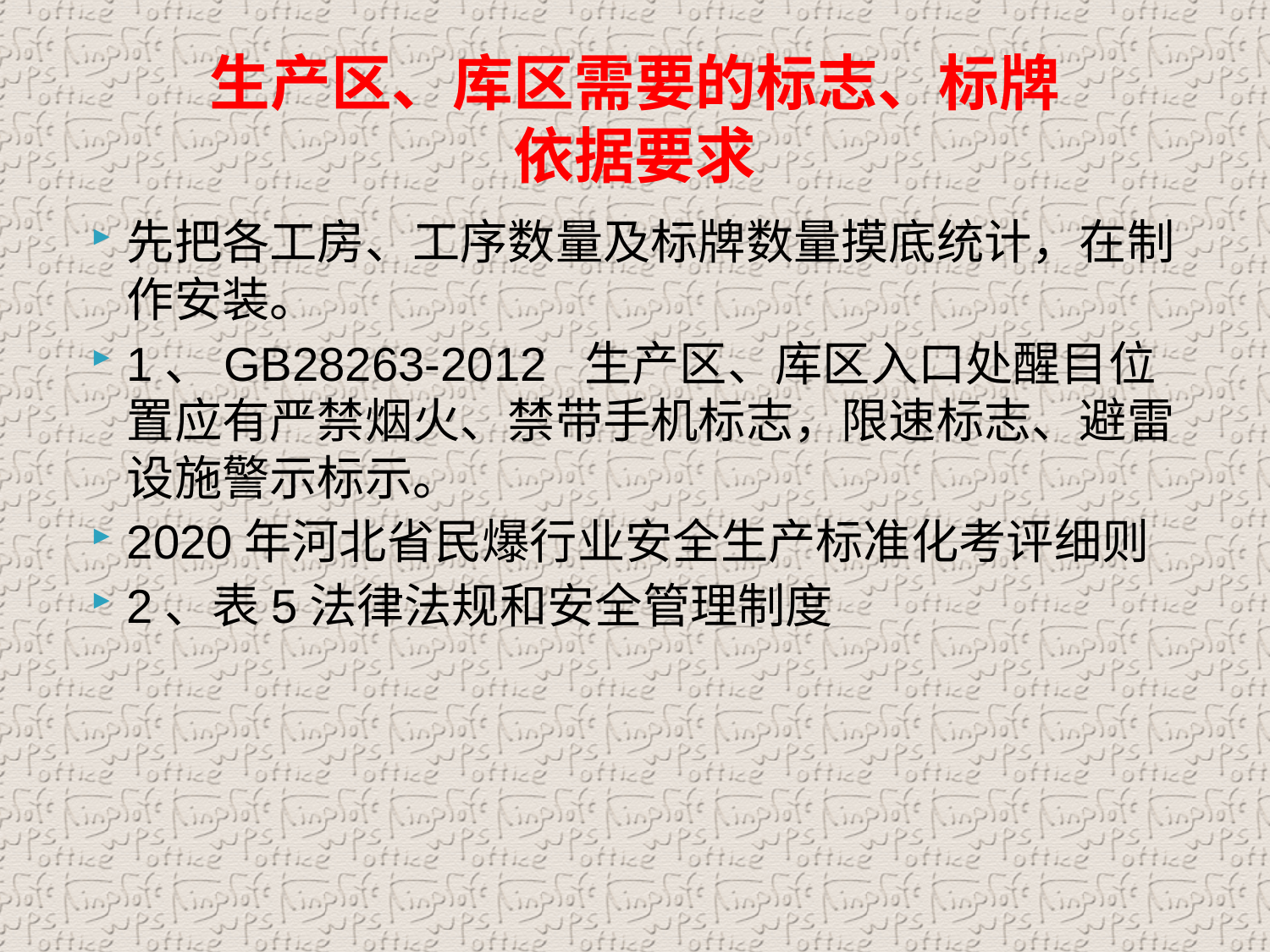

# 生产区、库区需要的标志、标牌 依据要求
先把各工房、工序数量及标牌数量摸底统计，在制作安装。
1、GB28263-2012  生产区、库区入口处醒目位置应有严禁烟火、禁带手机标志，限速标志、避雷设施警示标示。
2020年河北省民爆行业安全生产标准化考评细则
2、表5法律法规和安全管理制度